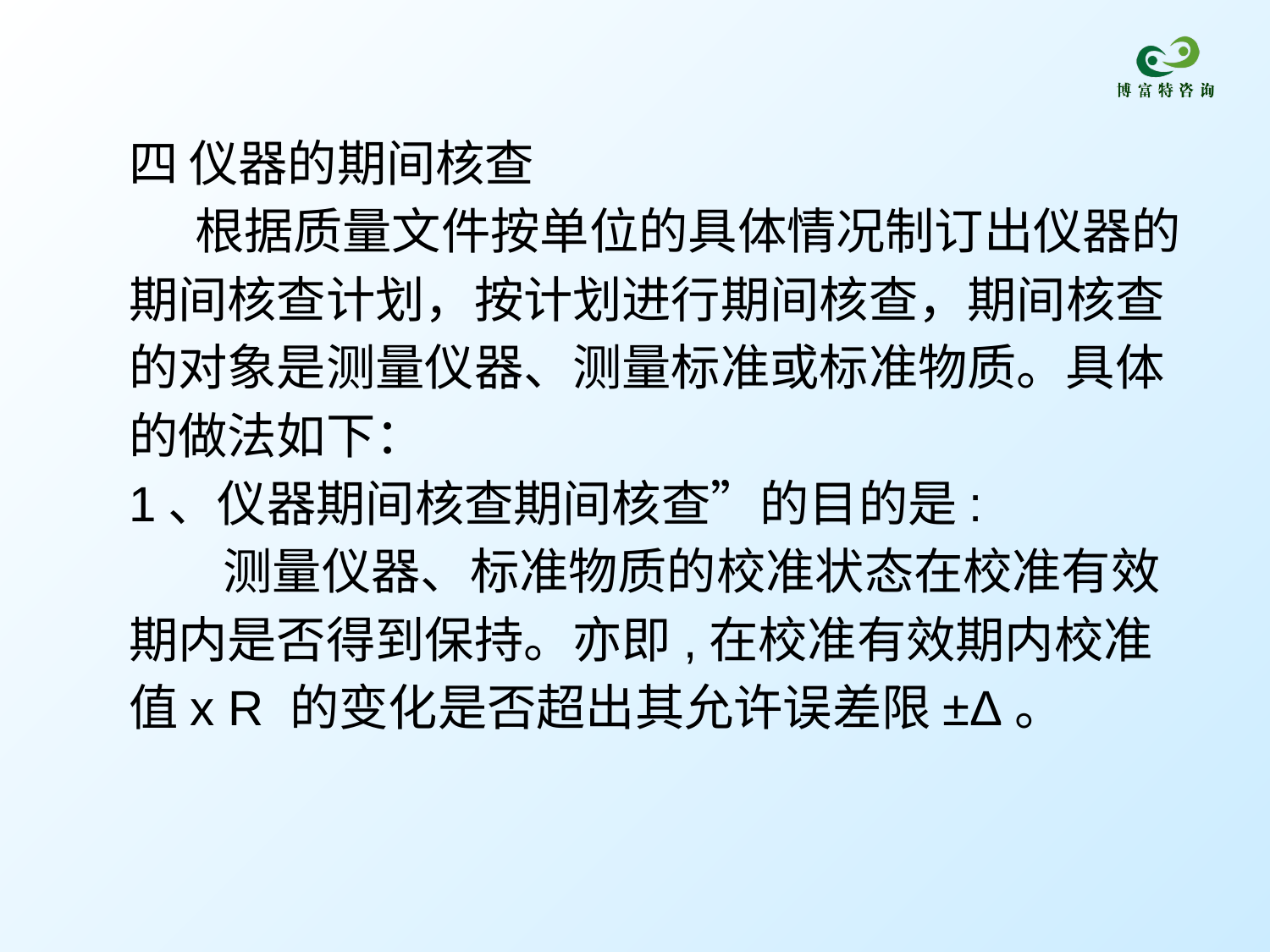

四 仪器的期间核查
      根据质量文件按单位的具体情况制订出仪器的期间核查计划，按计划进行期间核查，期间核查的对象是测量仪器、测量标准或标准物质。具体的做法如下：
1、仪器期间核查期间核查”的目的是:
      测量仪器、标准物质的校准状态在校准有效期内是否得到保持。亦即,在校准有效期内校准值x R 的变化是否超出其允许误差限±Δ。